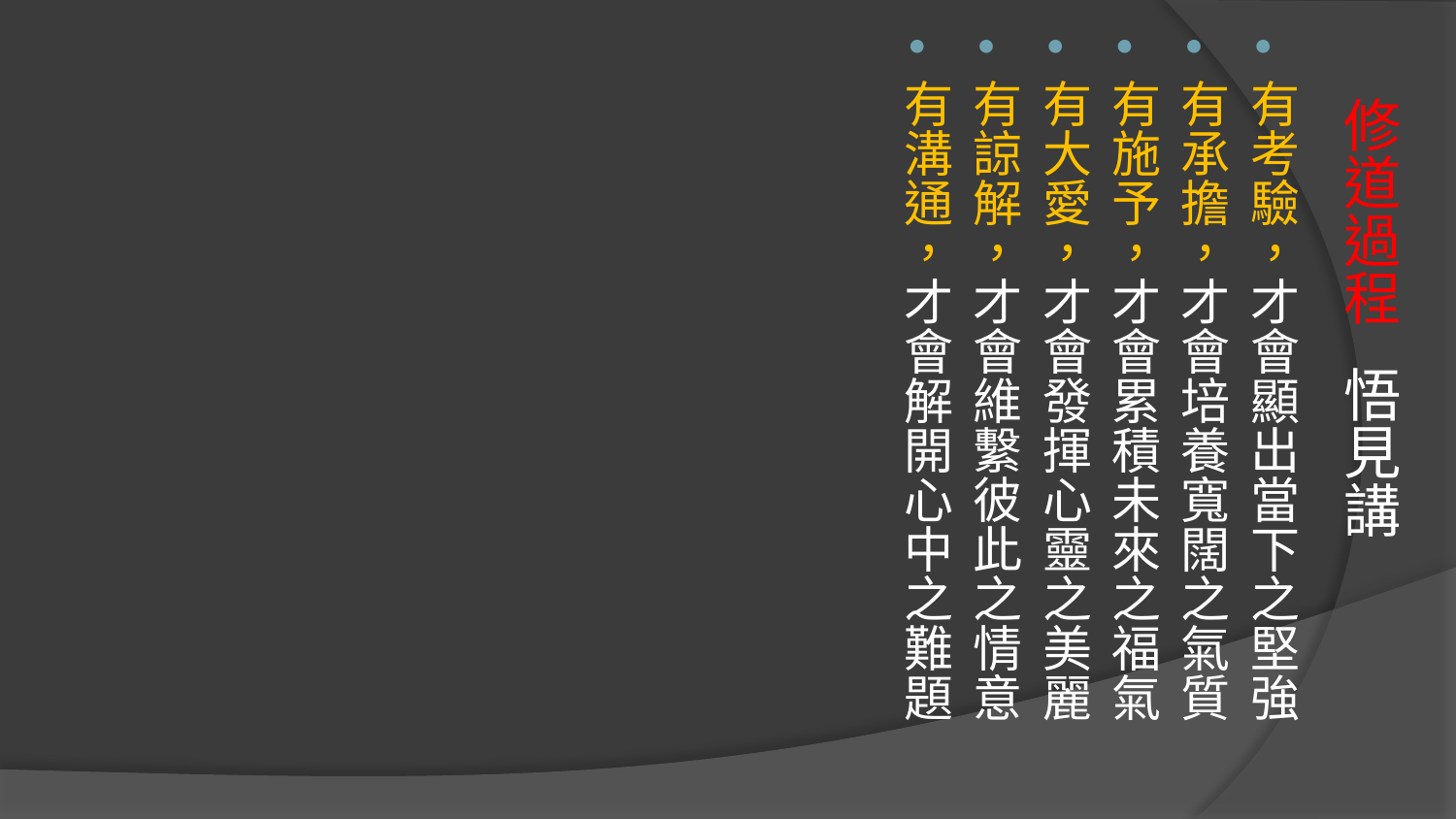

有考驗，才會顯出當下之堅強
有承擔，才會培養寬闊之氣質
有施予，才會累積未來之福氣
有大愛，才會發揮心靈之美麗
有諒解，才會維繫彼此之情意
有溝通，才會解開心中之難題

# 修道過程   悟見講